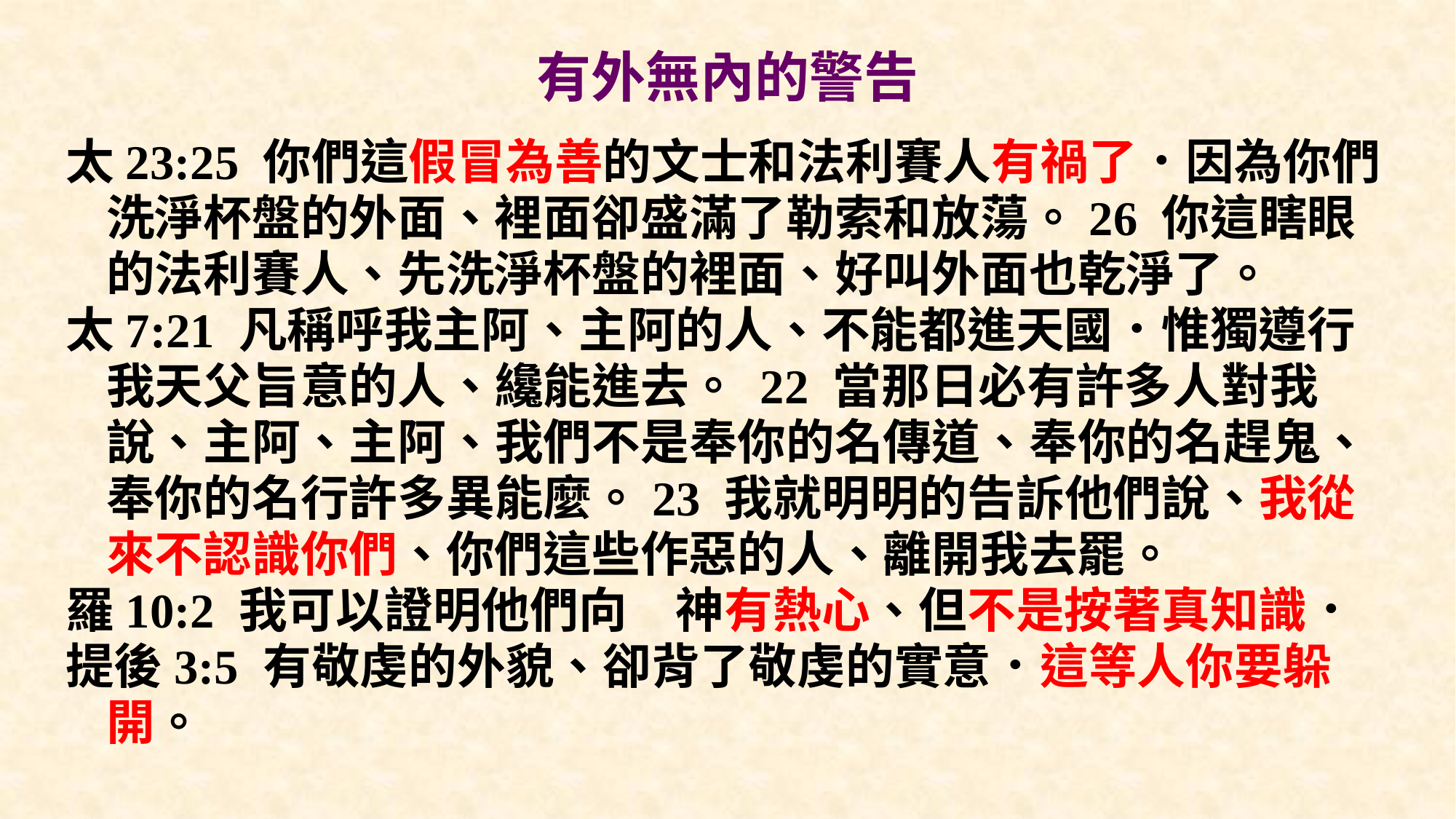

# 有外無內的警告
太23:25 你們這假冒為善的文士和法利賽人有禍了．因為你們洗淨杯盤的外面、裡面卻盛滿了勒索和放蕩。26 你這瞎眼的法利賽人、先洗淨杯盤的裡面、好叫外面也乾淨了。
太7:21 凡稱呼我主阿、主阿的人、不能都進天國．惟獨遵行我天父旨意的人、纔能進去。 22 當那日必有許多人對我說、主阿、主阿、我們不是奉你的名傳道、奉你的名趕鬼、奉你的名行許多異能麼。23 我就明明的告訴他們說、我從來不認識你們、你們這些作惡的人、離開我去罷。
羅10:2 我可以證明他們向　神有熱心、但不是按著真知識．
提後3:5 有敬虔的外貌、卻背了敬虔的實意．這等人你要躲開。